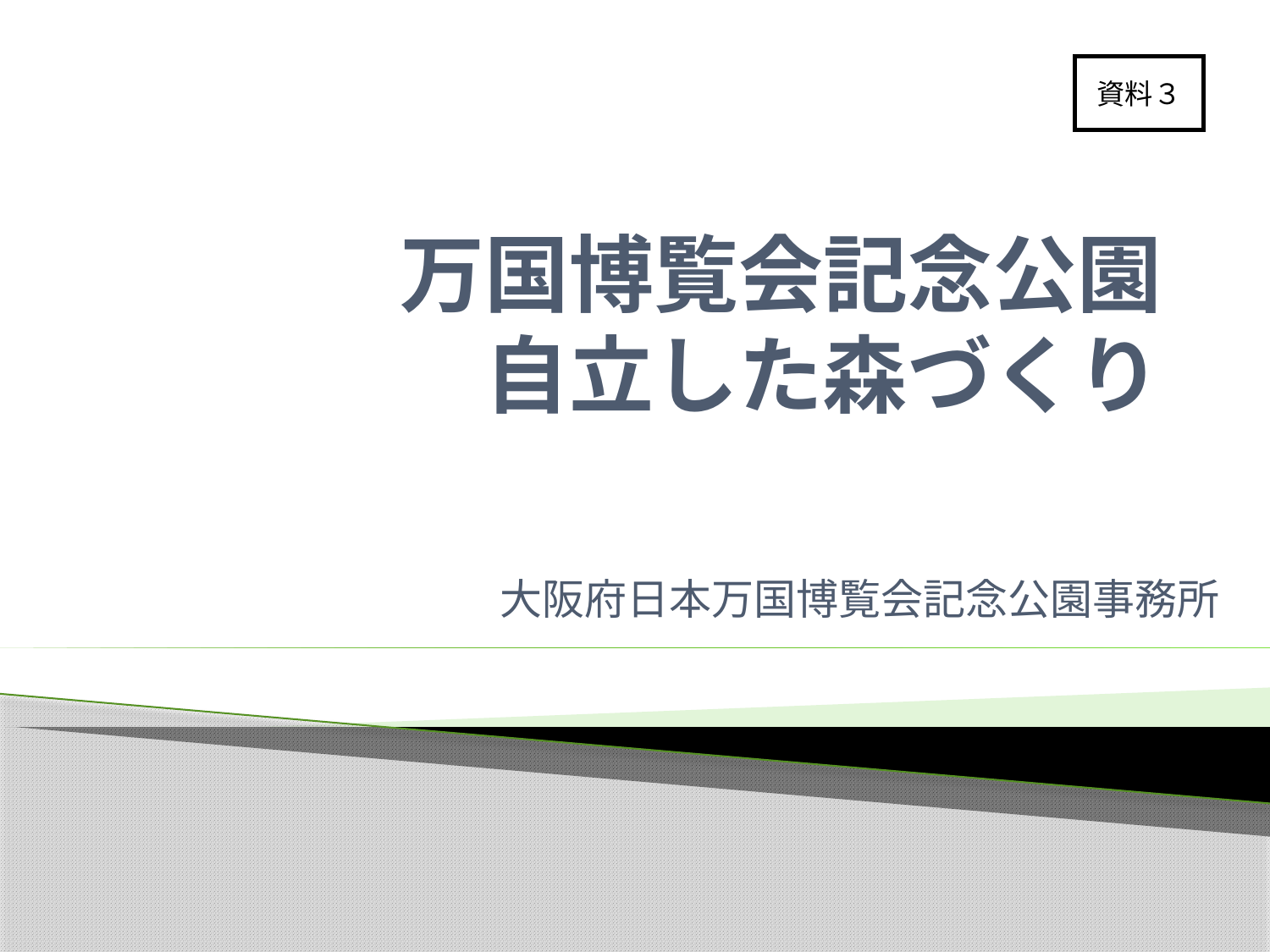

資料３
# 万国博覧会記念公園 自立した森づくり
大阪府日本万国博覧会記念公園事務所